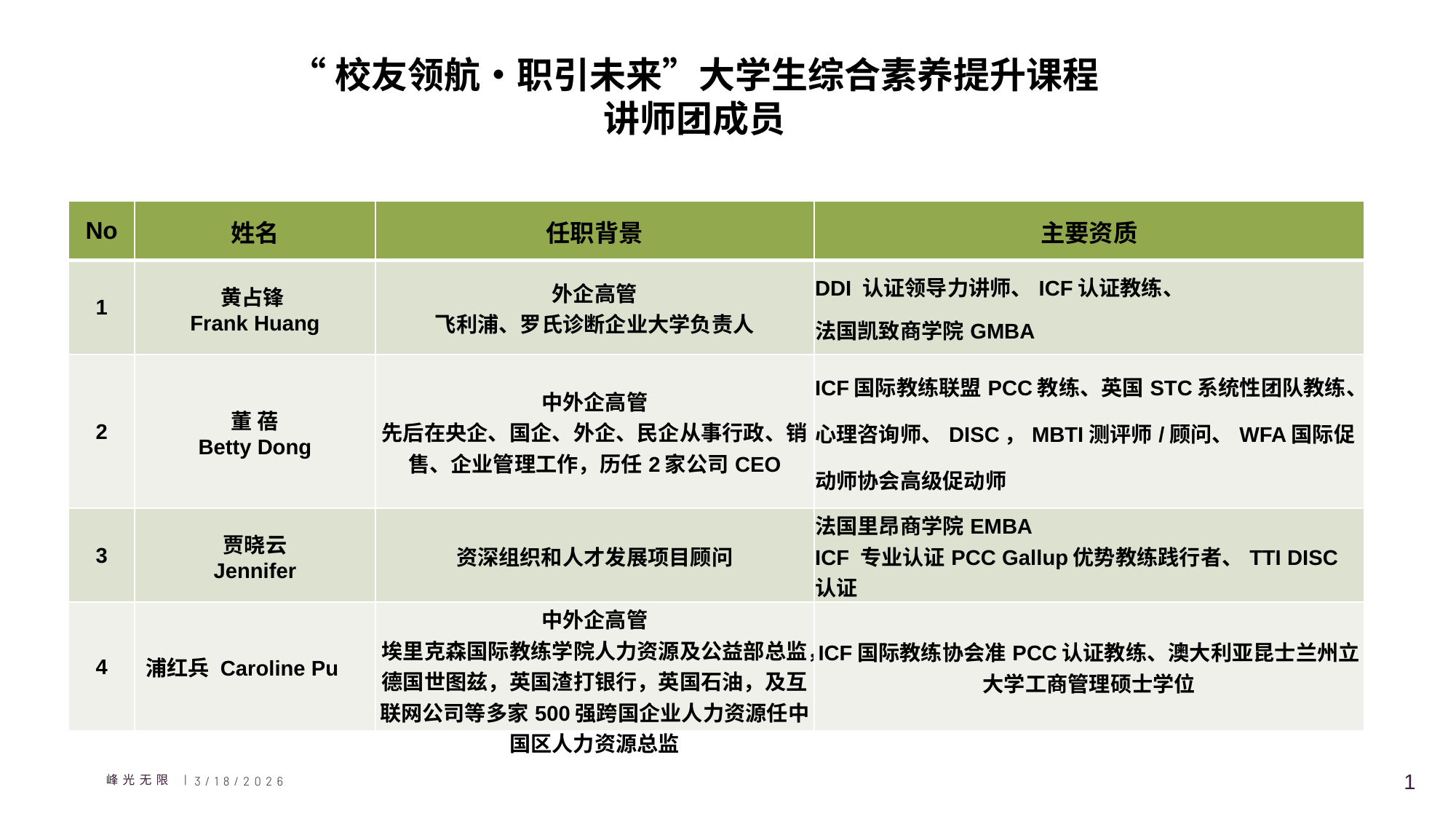

“校友领航・职引未来”大学生综合素养提升课程
讲师团成员
| No | 姓名 | 任职背景 | 主要资质 |
| --- | --- | --- | --- |
| 1 | 黄占锋 Frank Huang | 外企高管 飞利浦、罗氏诊断企业大学负责人 | DDI 认证领导力讲师、ICF认证教练、 法国凯致商学院GMBA |
| 2 | 董 蓓 Betty Dong | 中外企高管 先后在央企、国企、外企、民企从事行政、销售、企业管理工作，历任2家公司CEO | ICF国际教练联盟PCC教练、英国STC系统性团队教练、心理咨询师、DISC，MBTI测评师/顾问、WFA国际促动师协会高级促动师 华中科技大学项目管理硕士 |
| 3 | 贾晓云 Jennifer | 资深组织和人才发展项目顾问 | 法国里昂商学院EMBA ICF 专业认证PCC Gallup优势教练践行者、TTI DISC 认证 |
| 4 | 浦红兵 Caroline Pu | 中外企高管 埃里克森国际教练学院人力资源及公益部总监，德国世图兹，英国渣打银行，英国石油，及互联网公司等多家500强跨国企业人力资源任中国区人力资源总监 | ICF国际教练协会准PCC认证教练、澳大利亚昆士兰州立大学工商管理硕士学位 |
峰光无限 |
3/18/2026
1